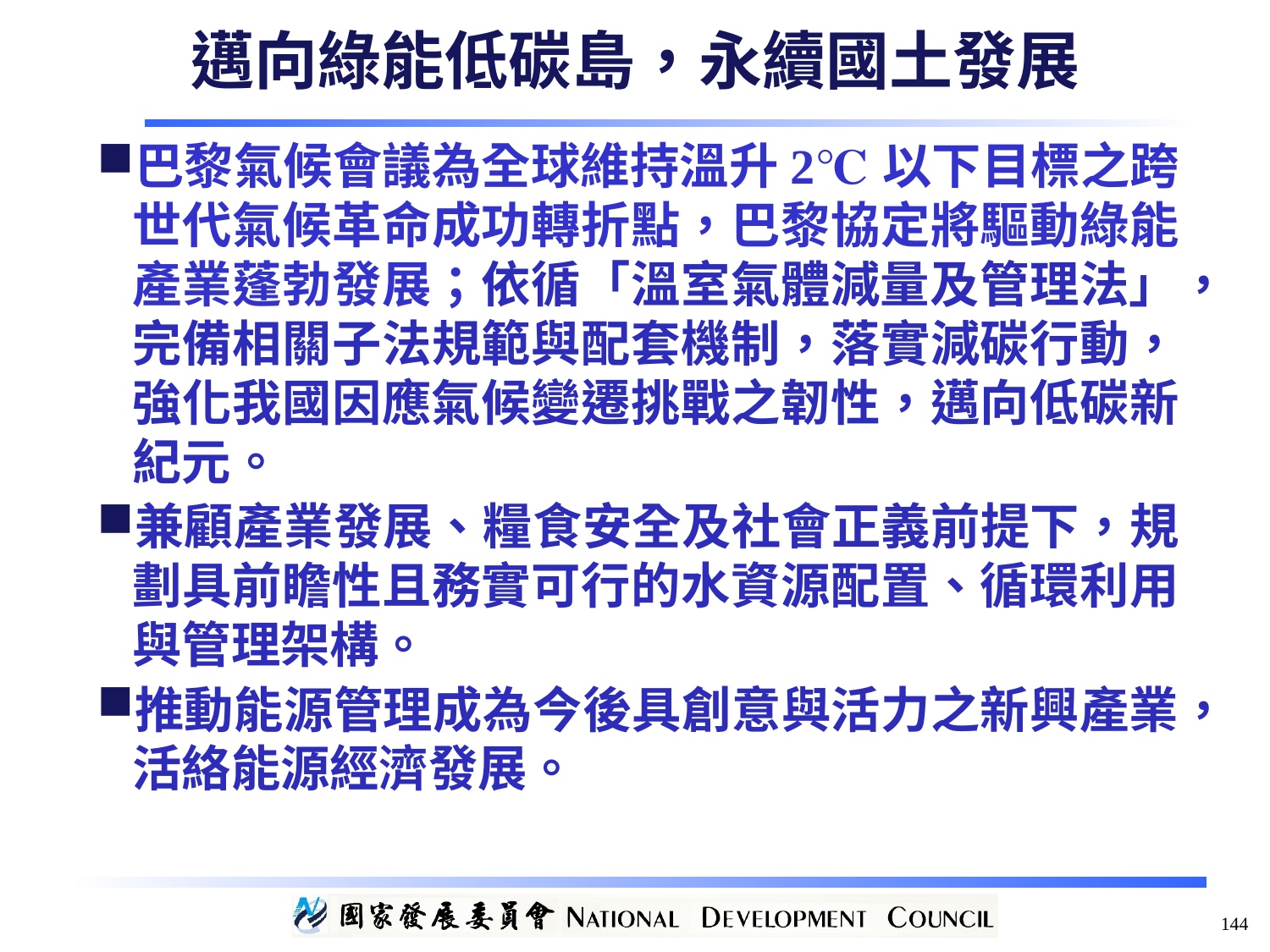

邁向綠能低碳島，永續國土發展
巴黎氣候會議為全球維持溫升2℃以下目標之跨世代氣候革命成功轉折點，巴黎協定將驅動綠能產業蓬勃發展；依循「溫室氣體減量及管理法」，完備相關子法規範與配套機制，落實減碳行動，強化我國因應氣候變遷挑戰之韌性，邁向低碳新紀元。
兼顧產業發展、糧食安全及社會正義前提下，規劃具前瞻性且務實可行的水資源配置、循環利用與管理架構。
推動能源管理成為今後具創意與活力之新興產業，活絡能源經濟發展。

144